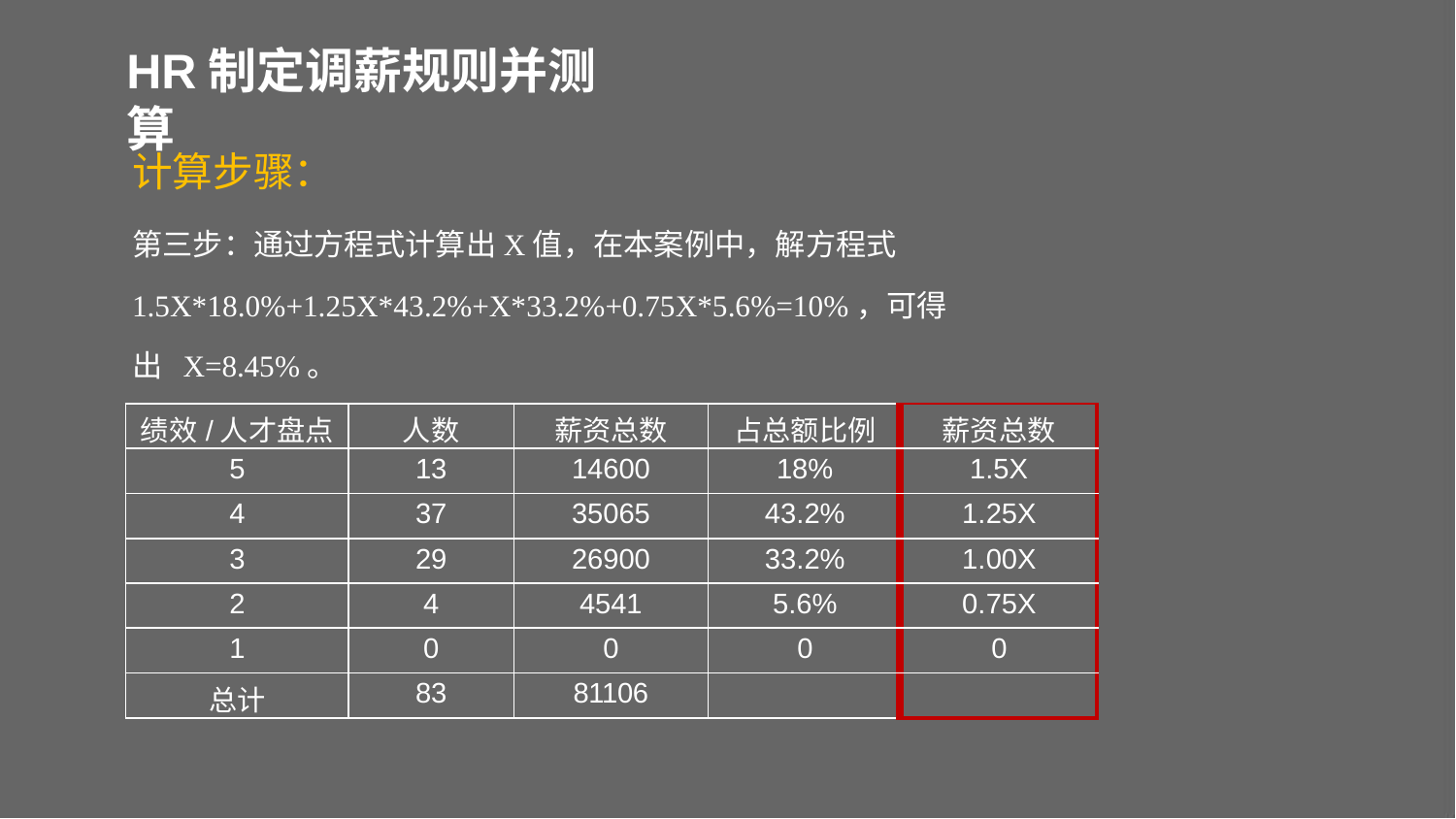

# HR制定调薪规则并测算
计算步骤：
第三步：通过方程式计算出X值，在本案例中，解方程式 1.5X*18.0%+1.25X*43.2%+X*33.2%+0.75X*5.6%=10%，可得出  X=8.45%。
| 绩效/人才盘点 | 人数 | 薪资总数 | 占总额比例 | 薪资总数 |
| --- | --- | --- | --- | --- |
| 5 | 13 | 14600 | 18% | 1.5X |
| 4 | 37 | 35065 | 43.2% | 1.25X |
| 3 | 29 | 26900 | 33.2% | 1.00X |
| 2 | 4 | 4541 | 5.6% | 0.75X |
| 1 | 0 | 0 | 0 | 0 |
| 总计 | 83 | 81106 |  |  |